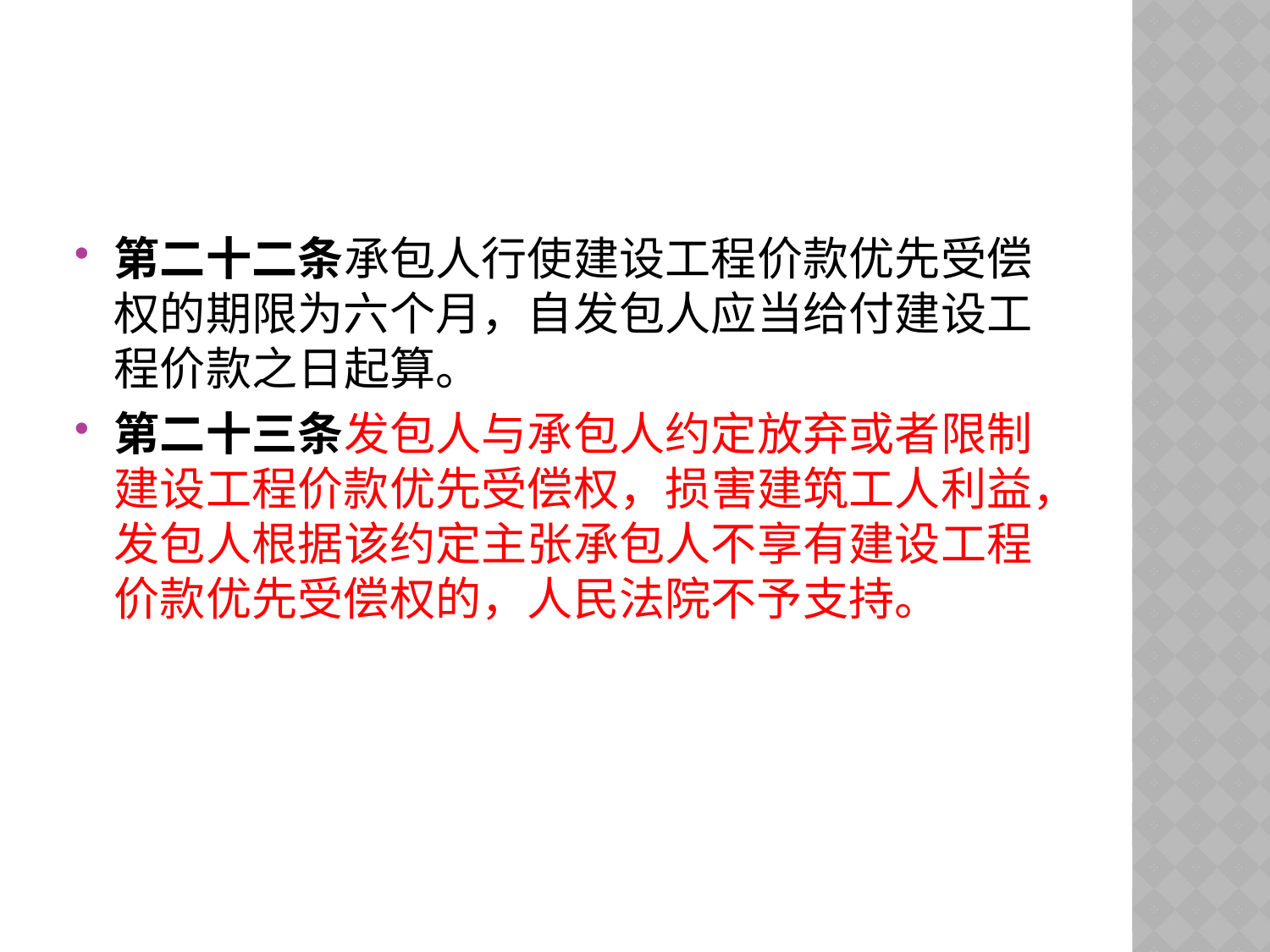

#
第二十二条承包人行使建设工程价款优先受偿权的期限为六个月，自发包人应当给付建设工程价款之日起算。
第二十三条发包人与承包人约定放弃或者限制建设工程价款优先受偿权，损害建筑工人利益，发包人根据该约定主张承包人不享有建设工程价款优先受偿权的，人民法院不予支持。